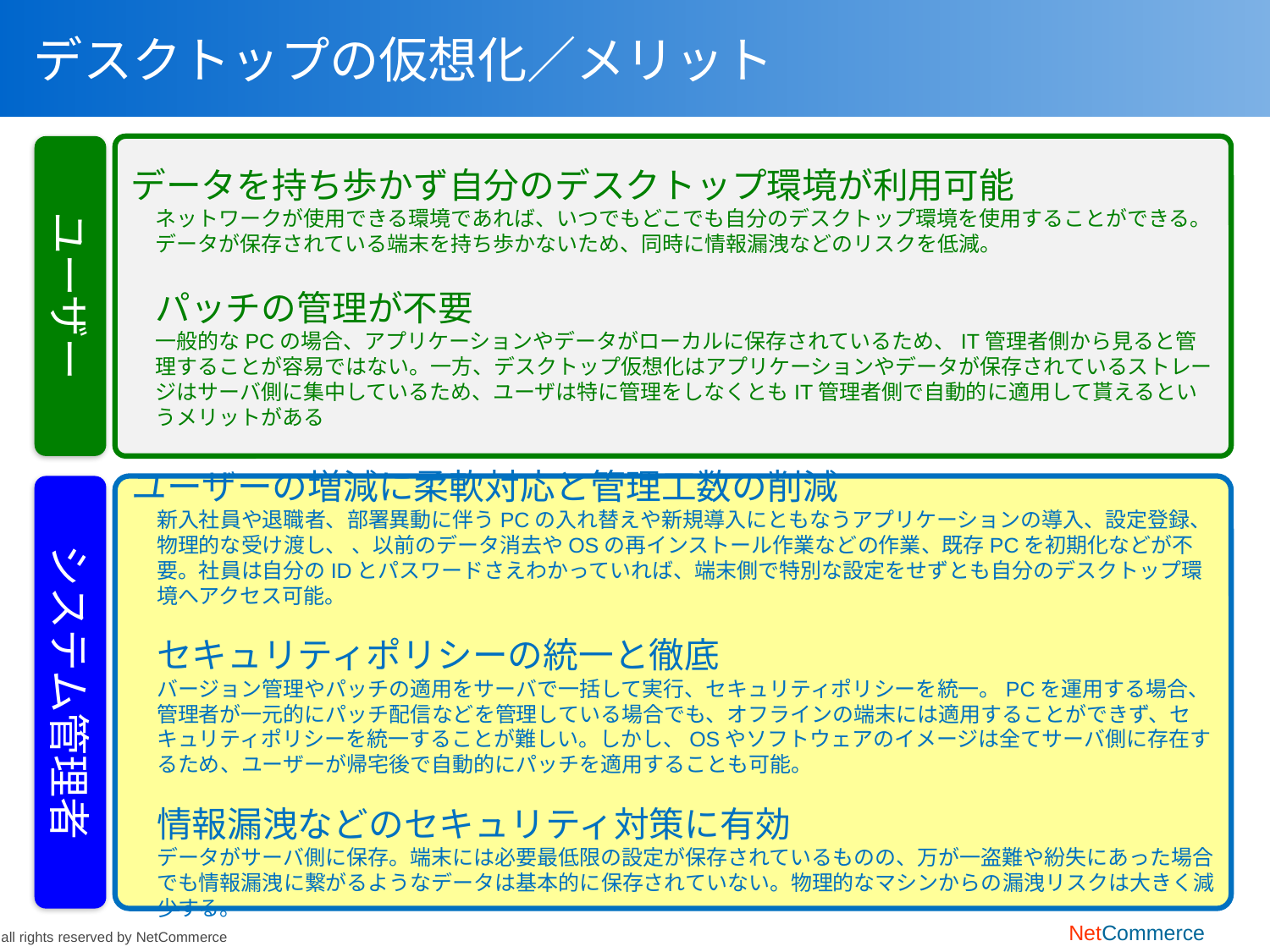

# デスクトップの仮想化／メリット

ユーザー
データを持ち歩かず自分のデスクトップ環境が利用可能
ネットワークが使用できる環境であれば、いつでもどこでも自分のデスクトップ環境を使用することができる。データが保存されている端末を持ち歩かないため、同時に情報漏洩などのリスクを低減。

パッチの管理が不要
一般的なPCの場合、アプリケーションやデータがローカルに保存されているため、IT管理者側から見ると管理することが容易ではない。一方、デスクトップ仮想化はアプリケーションやデータが保存されているストレージはサーバ側に集中しているため、ユーザは特に管理をしなくともIT管理者側で自動的に適用して貰えるというメリットがある

システム管理者
ユーザーの増減に柔軟対応と管理工数の削減
新入社員や退職者、部署異動に伴うPCの入れ替えや新規導入にともなうアプリケーションの導入、設定登録、物理的な受け渡し、 、以前のデータ消去やOSの再インストール作業などの作業、既存PCを初期化などが不要。社員は自分のIDとパスワードさえわかっていれば、端末側で特別な設定をせずとも自分のデスクトップ環境へアクセス可能。

セキュリティポリシーの統一と徹底
バージョン管理やパッチの適用をサーバで一括して実行、セキュリティポリシーを統一。PCを運用する場合、管理者が一元的にパッチ配信などを管理している場合でも、オフラインの端末には適用することができず、セキュリティポリシーを統一することが難しい。しかし、OSやソフトウェアのイメージは全てサーバ側に存在するため、ユーザーが帰宅後で自動的にパッチを適用することも可能。

情報漏洩などのセキュリティ対策に有効
データがサーバ側に保存。端末には必要最低限の設定が保存されているものの、万が一盗難や紛失にあった場合でも情報漏洩に繋がるようなデータは基本的に保存されていない。物理的なマシンからの漏洩リスクは大きく減少する。